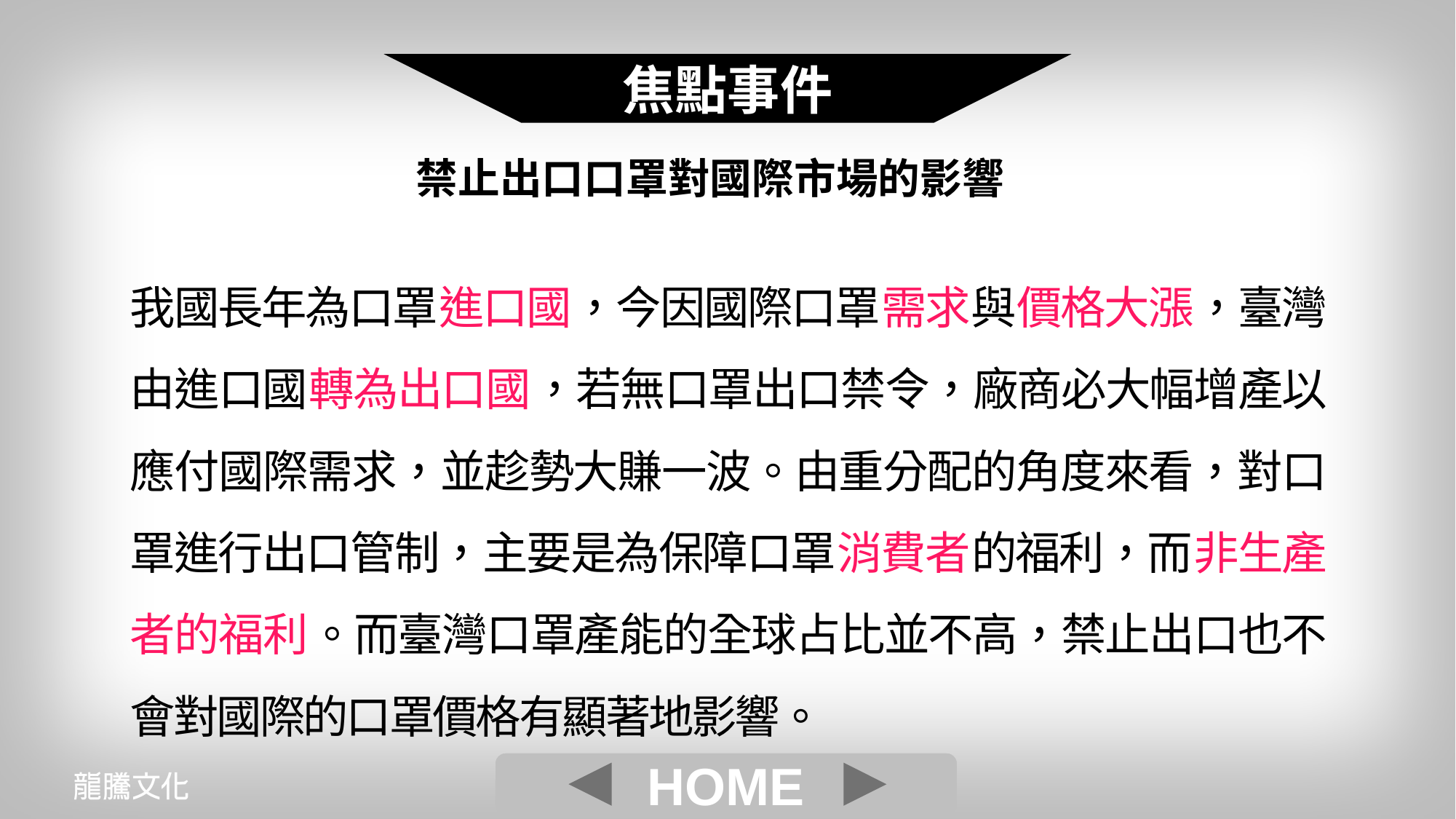

焦點事件
HOME

禁止出口口罩對國際市場的影響
我國長年為口罩進口國，今因國際口罩需求與價格大漲，臺灣由進口國轉為出口國，若無口罩出口禁令，廠商必大幅增產以應付國際需求，並趁勢大賺一波。由重分配的角度來看，對口罩進行出口管制，主要是為保障口罩消費者的福利，而非生產者的福利。而臺灣口罩產能的全球占比並不高，禁止出口也不會對國際的口罩價格有顯著地影響。